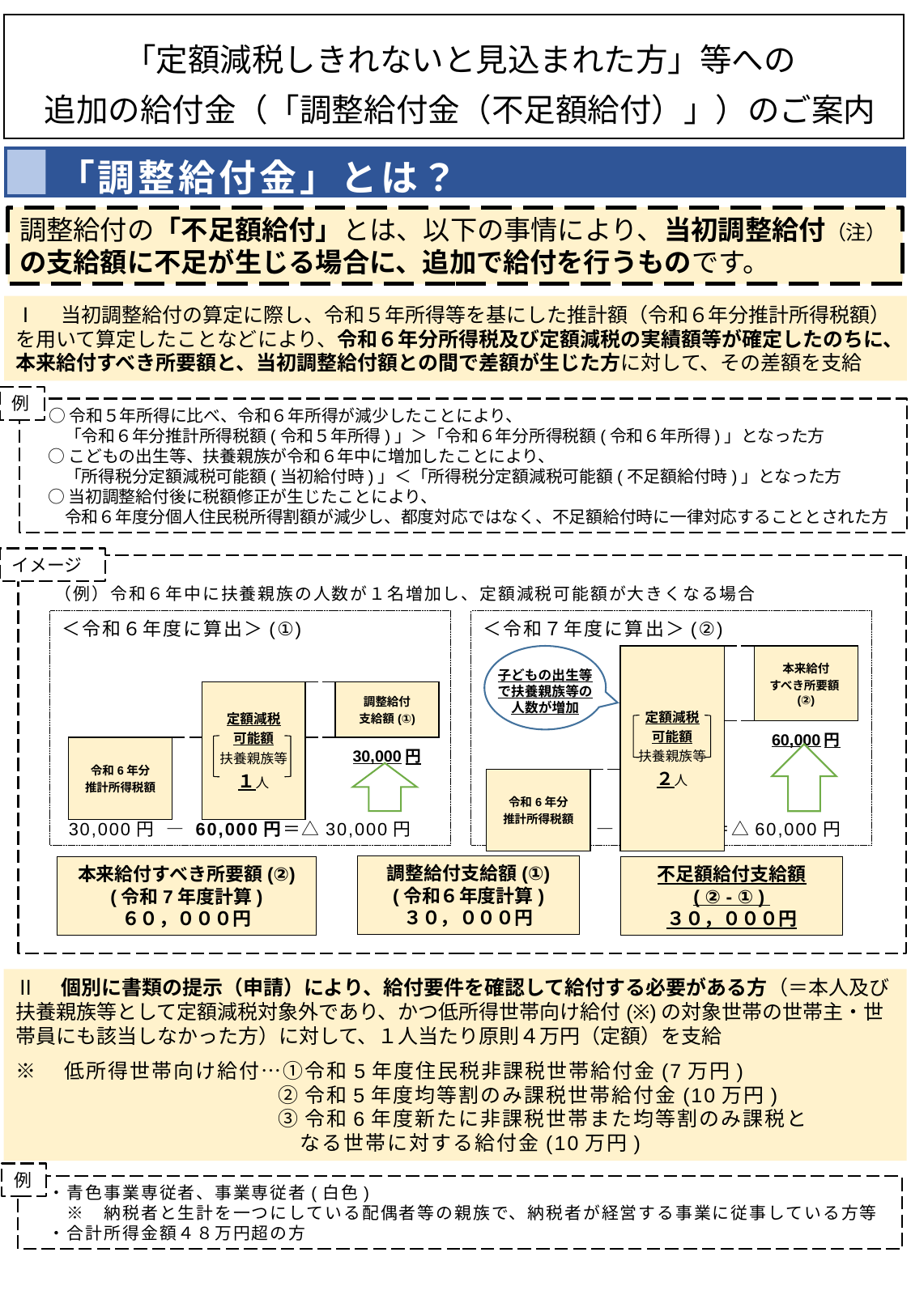

「定額減税しきれないと見込まれた方」等への
追加の給付金（「調整給付金（不足額給付）」）のご案内

「調整給付金」とは？
調整給付の「不足額給付」とは、以下の事情により、当初調整給付（注）の支給額に不足が生じる場合に、追加で給付を行うものです。
Ⅰ　当初調整給付の算定に際し、令和５年所得等を基にした推計額（令和６年分推計所得税額）
を用いて算定したことなどにより、令和６年分所得税及び定額減税の実績額等が確定したのちに、本来給付すべき所要額と、当初調整給付額との間で差額が生じた方に対して、その差額を支給
例
　○ 令和５年所得に比べ、令和６年所得が減少したことにより、
　　「令和６年分推計所得税額(令和５年所得)」＞「令和６年分所得税額(令和６年所得)」となった方
　○ こどもの出生等、扶養親族が令和６年中に増加したことにより、
　　「所得税分定額減税可能額(当初給付時)」＜「所得税分定額減税可能額(不足額給付時)」となった方
　○ 当初調整給付後に税額修正が生じたことにより、
　　令和６年度分個人住民税所得割額が減少し、都度対応ではなく、不足額給付時に一律対応することとされた方
イメージ

　 （例）令和６年中に扶養親族の人数が１名増加し、定額減税可能額が大きくなる場合

＜令和６年度に算出＞(①)

 30,000円  — 60,000円＝△30,000円
＜令和７年度に算出＞(②)

 30,000円　— 90,000円＝△60,000円

|  |  | 定額減税 可能額 扶養親族等 ２人 |  | 本来給付 すべき所要額(②) |
| --- | --- | --- | --- | --- |
| 令和6年分 推計所得税額 |  |  |  | 60,000円 |
| 令和6年分 推計所得税額 |  |  |  |  |
子どもの出生等
で扶養親族等の
人数が増加
|  |  | 定額減税 可能額 扶養親族等 １人 |  | 調整給付 支給額(①) |
| --- | --- | --- | --- | --- |
| 令和6年分 推計所得税額 |  |  |  | 30,000円 |

調整給付支給額(①)
(令和６年度計算)
３０，０００円
本来給付すべき所要額(②)
(令和7年度計算)
６０，０００円
不足額給付支給額
( ② ‐ ① )
３０，０００円
Ⅱ　個別に書類の提示（申請）により、給付要件を確認して給付する必要がある方（＝本人及び扶養親族等として定額減税対象外であり、かつ低所得世帯向け給付(※)の対象世帯の世帯主・世帯員にも該当しなかった方）に対して、１人当たり原則４万円（定額）を支給
※　低所得世帯向け給付…①令和5年度住民税非課税世帯給付金(7万円)
②令和5年度均等割のみ課税世帯給付金(10万円)
③令和6年度新たに非課税世帯また均等割のみ課税と
　なる世帯に対する給付金(10万円)
例
　・青色事業専従者、事業専従者(白色)
　　※　納税者と生計を一つにしている配偶者等の親族で、納税者が経営する事業に従事している方等
　・合計所得金額４８万円超の方